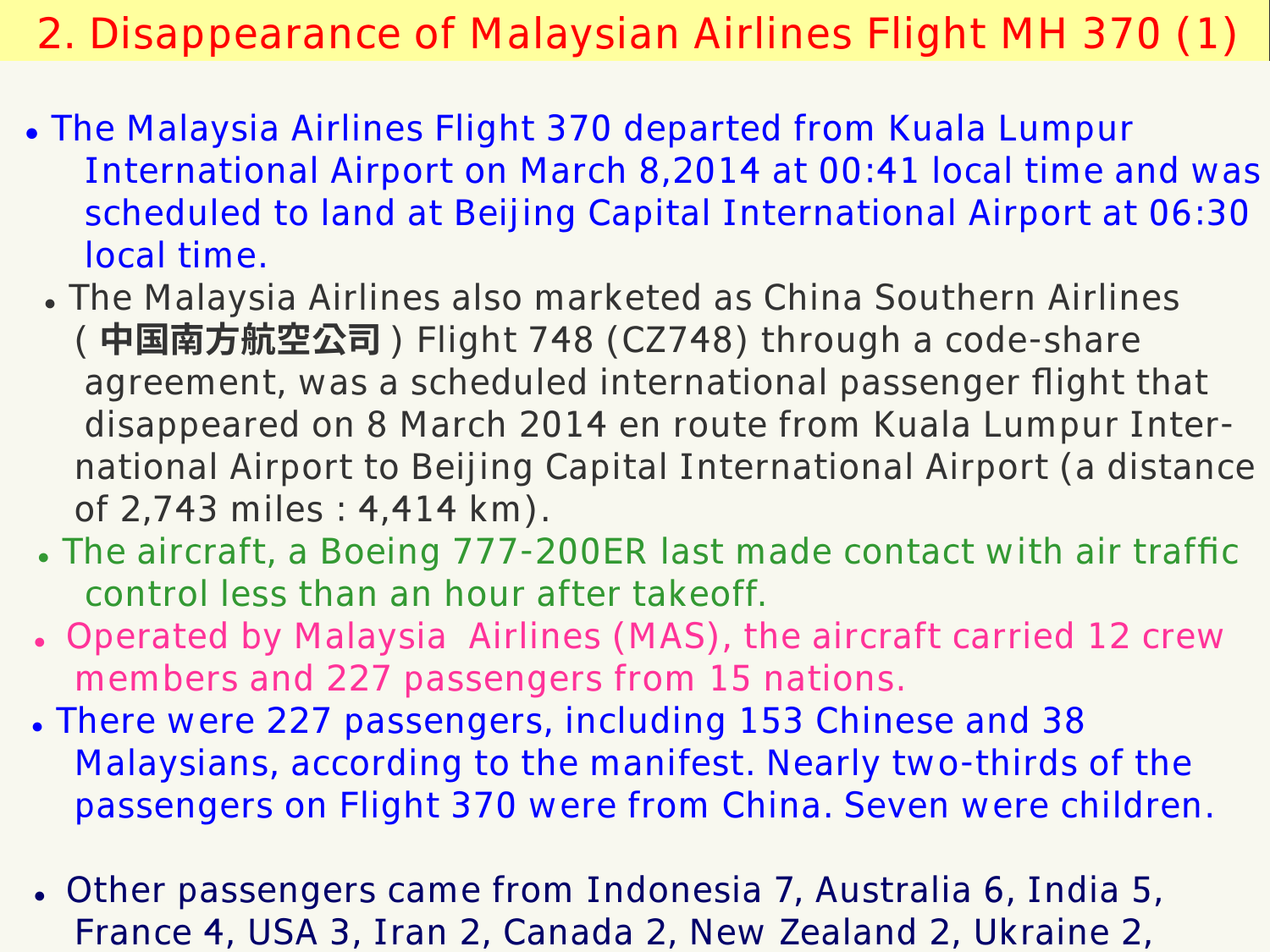

2. Disappearance of Malaysian Airlines Flight MH 370 (1)

  ●  The Malaysia Airlines Flight 370 departed from Kuala Lumpur
       International Airport on March 8,2014 at 00:41 local time and was
       scheduled to land at Beijing Capital International Airport at 06:30
       local time.
   ●  The Malaysia Airlines also marketed as China Southern Airlines
      (中国南方航空公司) Flight 748 (CZ748) through a code-share
       agreement, was a scheduled international passenger flight that
       disappeared on 8 March 2014 en route from Kuala Lumpur Inter-
      national Airport to Beijing Capital International Airport (a distance
      of 2,743 miles : 4,414 km).
    ●  The aircraft, a Boeing 777-200ER last made contact with air traffic
       control less than an hour after takeoff.
  ●  Operated by Malaysia  Airlines (MAS), the aircraft carried 12 crew
      members and 227 passengers from 15 nations.
   ●  There were 227 passengers, including 153 Chinese and 38
      Malaysians, according to the manifest. Nearly two-thirds of the
      passengers on Flight 370 were from China. Seven were children.

  ●  Other passengers came from Indonesia 7, Australia 6, India 5,
      France 4, USA 3, Iran 2, Canada 2, New Zealand 2, Ukraine 2,
      Canada 2, Russia 1, The Netherlands and Taipei.

18